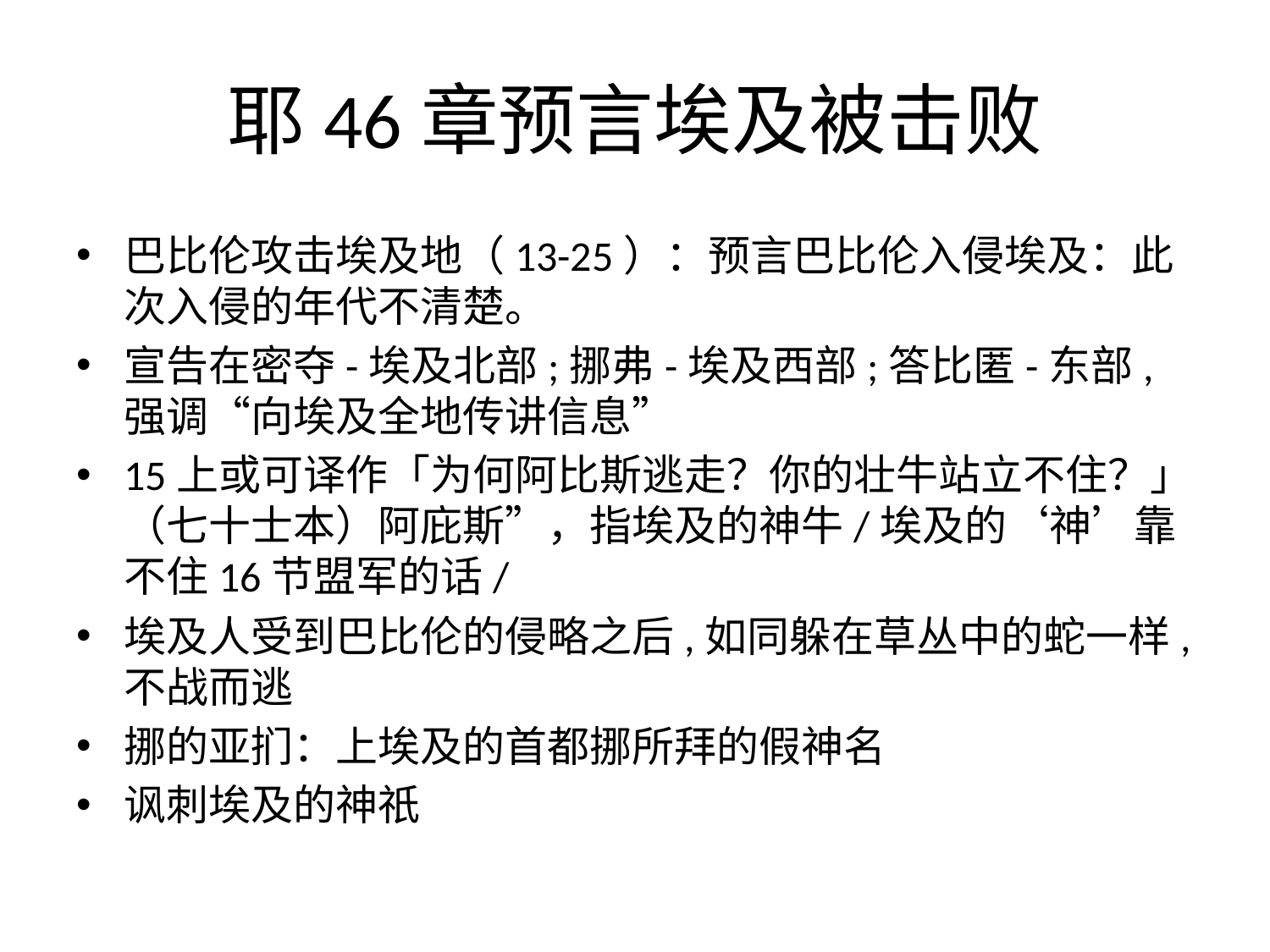

# 耶46章预言埃及被击败
巴比伦攻击埃及地（13-25）：预言巴比伦入侵埃及：此次入侵的年代不清楚。
宣告在密夺-埃及北部;挪弗-埃及西部;答比匿-东部,强调“向埃及全地传讲信息”
15上或可译作「为何阿比斯逃走？你的壮牛站立不住？」（七十士本）阿庇斯”，指埃及的神牛/埃及的‘神’靠不住16节盟军的话/
埃及人受到巴比伦的侵略之后,如同躲在草丛中的蛇一样,不战而逃
挪的亚扪：上埃及的首都挪所拜的假神名
讽刺埃及的神祇